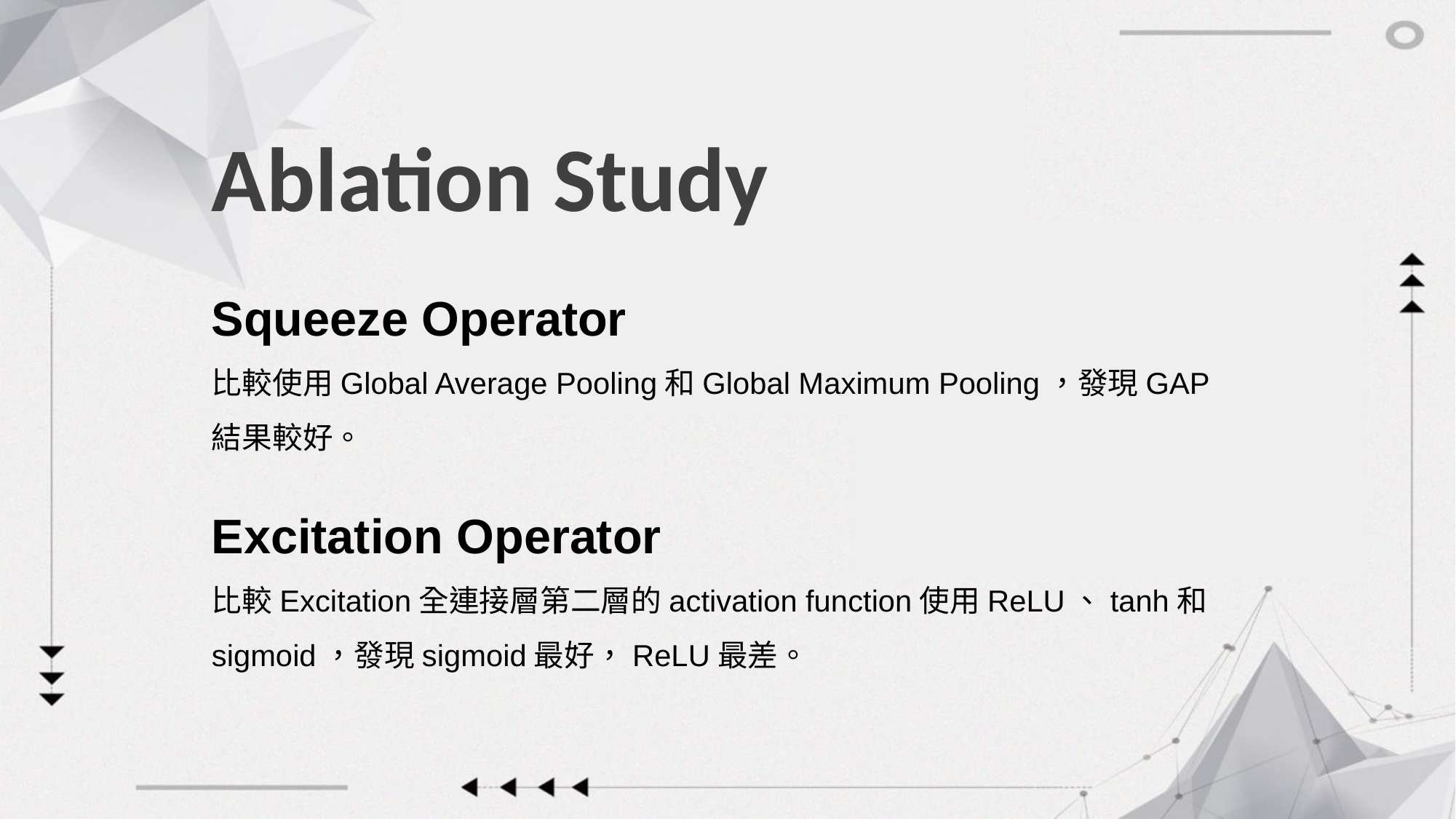

Ablation Study
Squeeze Operator
比較使用Global Average Pooling和Global Maximum Pooling，發現GAP結果較好。

Excitation Operator
比較Excitation全連接層第二層的activation function使用ReLU、tanh和sigmoid，發現sigmoid最好，ReLU最差。